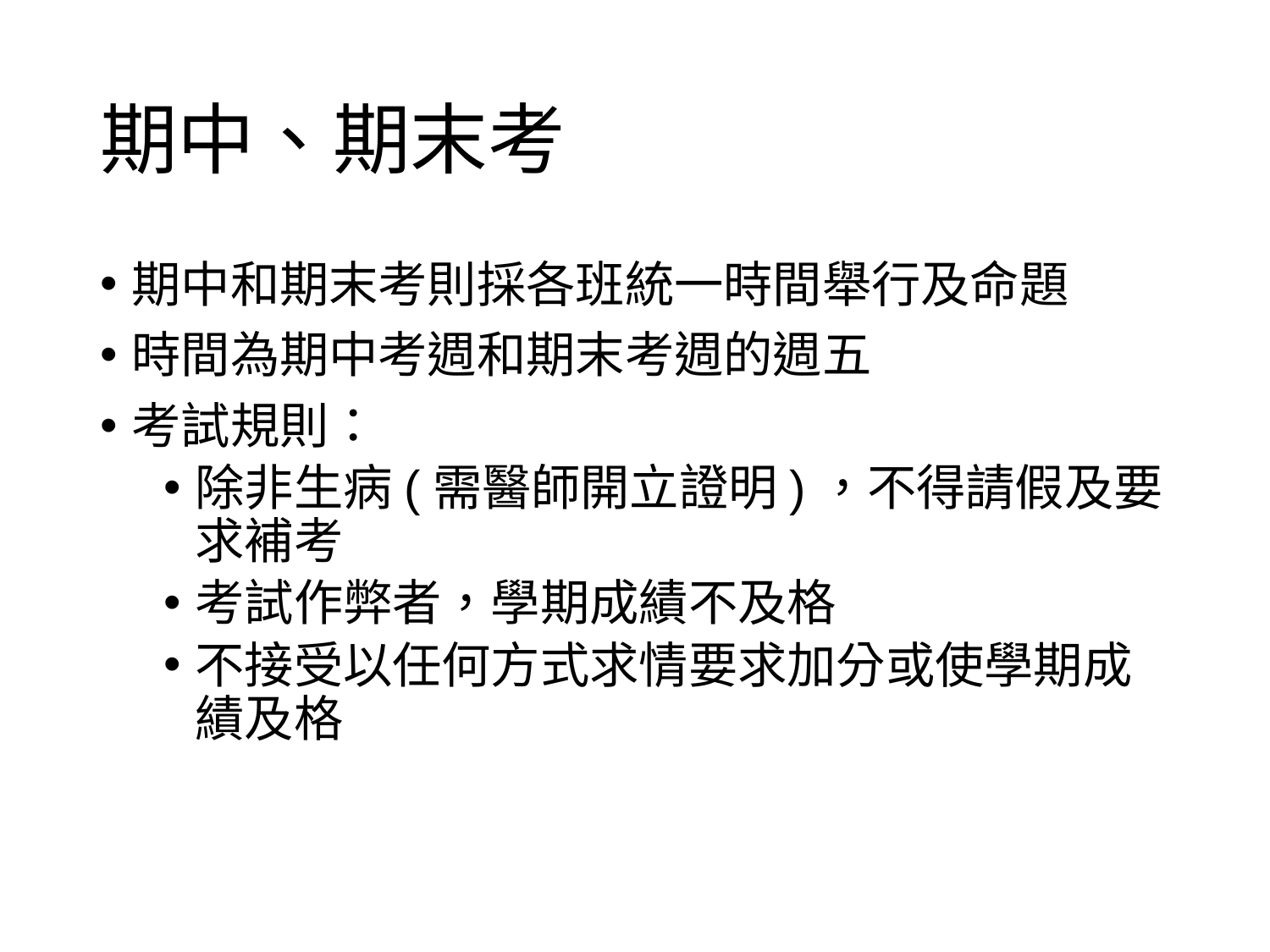

# 期中、期末考
期中和期末考則採各班統一時間舉行及命題
時間為期中考週和期末考週的週五
考試規則：
除非生病(需醫師開立證明)，不得請假及要求補考
考試作弊者，學期成績不及格
不接受以任何方式求情要求加分或使學期成績及格